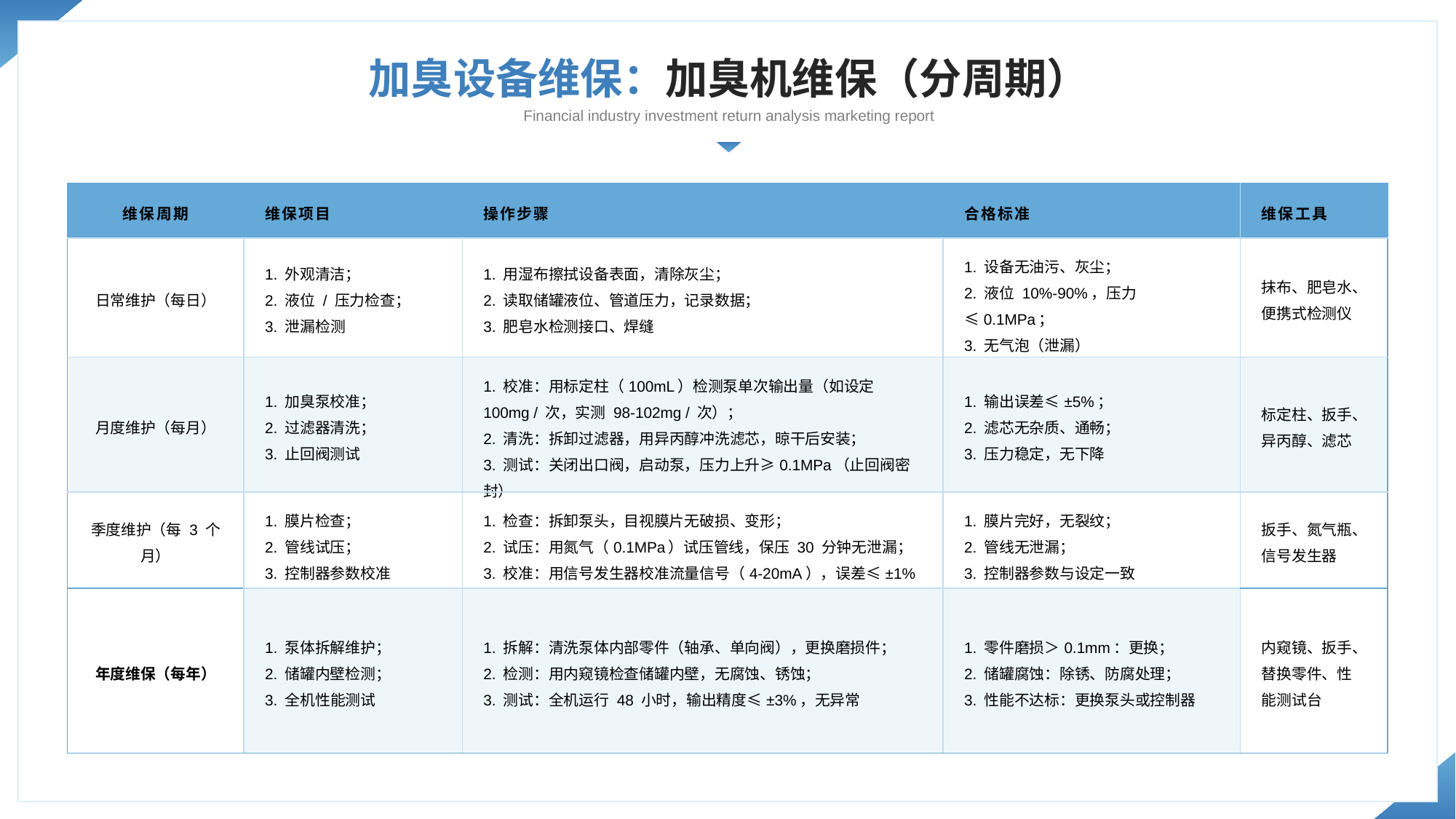

加臭设备维保：加臭机维保（分周期）
Financial industry investment return analysis marketing report

| 维保周期 | 维保项目 | 操作步骤 | 合格标准 | 维保工具 |
| --- | --- | --- | --- | --- |
| 日常维护（每日） | 1. 外观清洁； 2. 液位 / 压力检查； 3. 泄漏检测 | 1. 用湿布擦拭设备表面，清除灰尘； 2. 读取储罐液位、管道压力，记录数据； 3. 肥皂水检测接口、焊缝 | 1. 设备无油污、灰尘； 2. 液位 10%-90%，压力≤0.1MPa； 3. 无气泡（泄漏） | 抹布、肥皂水、便携式检测仪 |
| 月度维护（每月） | 1. 加臭泵校准； 2. 过滤器清洗； 3. 止回阀测试 | 1. 校准：用标定柱（100mL）检测泵单次输出量（如设定 100mg / 次，实测 98-102mg / 次）； 2. 清洗：拆卸过滤器，用异丙醇冲洗滤芯，晾干后安装； 3. 测试：关闭出口阀，启动泵，压力上升≥0.1MPa（止回阀密封） | 1. 输出误差≤±5%； 2. 滤芯无杂质、通畅； 3. 压力稳定，无下降 | 标定柱、扳手、异丙醇、滤芯 |
| 季度维护（每 3 个月） | 1. 膜片检查； 2. 管线试压； 3. 控制器参数校准 | 1. 检查：拆卸泵头，目视膜片无破损、变形； 2. 试压：用氮气（0.1MPa）试压管线，保压 30 分钟无泄漏； 3. 校准：用信号发生器校准流量信号（4-20mA），误差≤±1% | 1. 膜片完好，无裂纹； 2. 管线无泄漏； 3. 控制器参数与设定一致 | 扳手、氮气瓶、信号发生器 |
| 年度维保（每年） | 1. 泵体拆解维护； 2. 储罐内壁检测； 3. 全机性能测试 | 1. 拆解：清洗泵体内部零件（轴承、单向阀），更换磨损件； 2. 检测：用内窥镜检查储罐内壁，无腐蚀、锈蚀； 3. 测试：全机运行 48 小时，输出精度≤±3%，无异常 | 1. 零件磨损＞0.1mm：更换； 2. 储罐腐蚀：除锈、防腐处理； 3. 性能不达标：更换泵头或控制器 | 内窥镜、扳手、替换零件、性能测试台 |